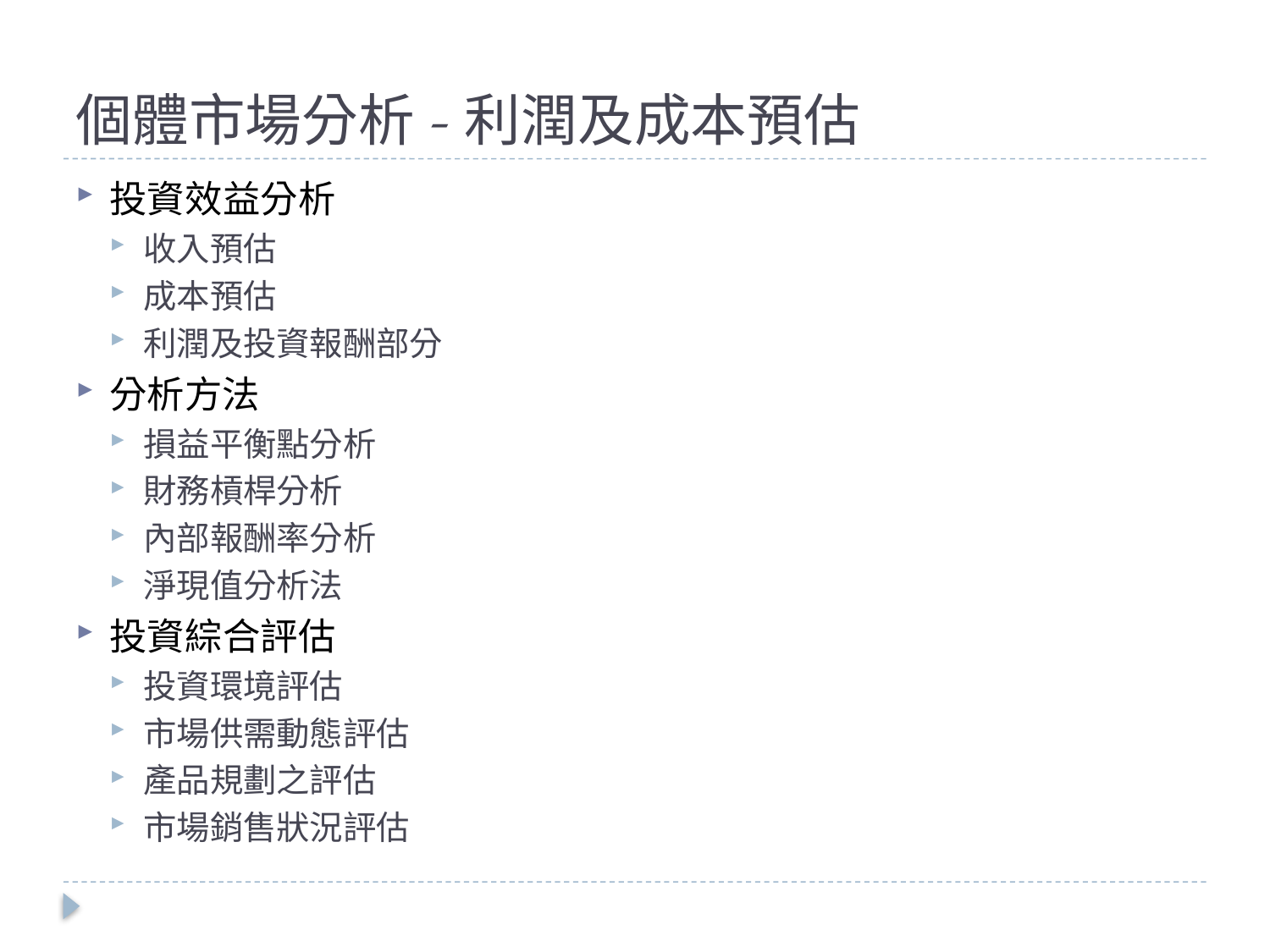

# 個體市場分析-利潤及成本預估
投資效益分析
收入預估
成本預估
利潤及投資報酬部分
分析方法
損益平衡點分析
財務槓桿分析
內部報酬率分析
淨現值分析法
投資綜合評估
投資環境評估
市場供需動態評估
產品規劃之評估
市場銷售狀況評估